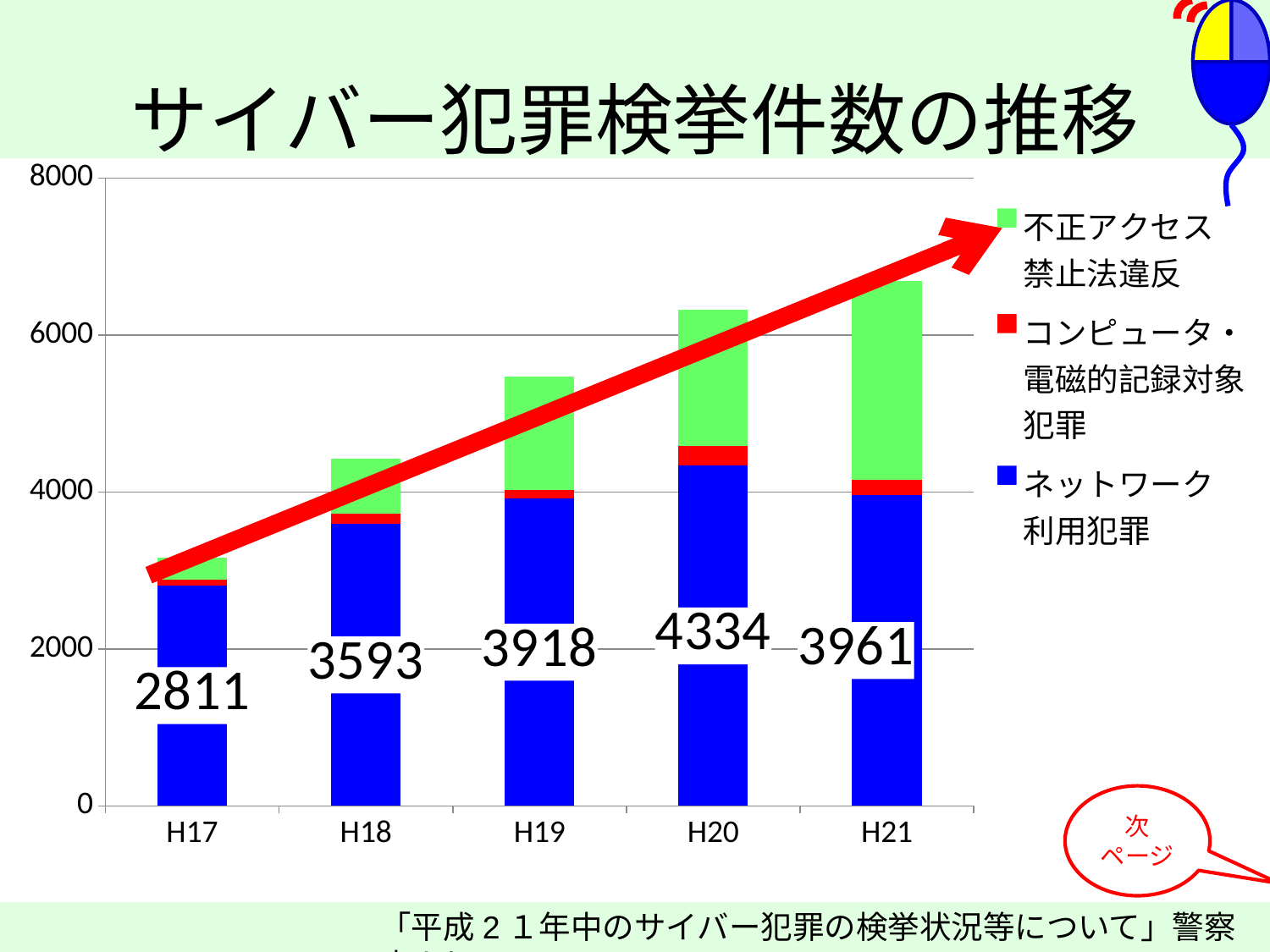

# サイバー犯罪検挙件数の推移

### Chart

| Category | ネットワーク
利用犯罪 | コンピュータ・
電磁的記録対象犯罪 | 不正アクセス
禁止法違反 |
|---|---|---|---|
| H17 | 2811.0 | 73.0 | 277.0 |
| H18 | 3593.0 | 129.0 | 703.0 |
| H19 | 3918.0 | 113.0 | 1442.0 |
| H20 | 4334.0 | 247.0 | 1740.0 |
| H21 | 3961.0 | 195.0 | 2534.0 |
次
ページ
「平成2１年中のサイバー犯罪の検挙状況等について」警察庁より